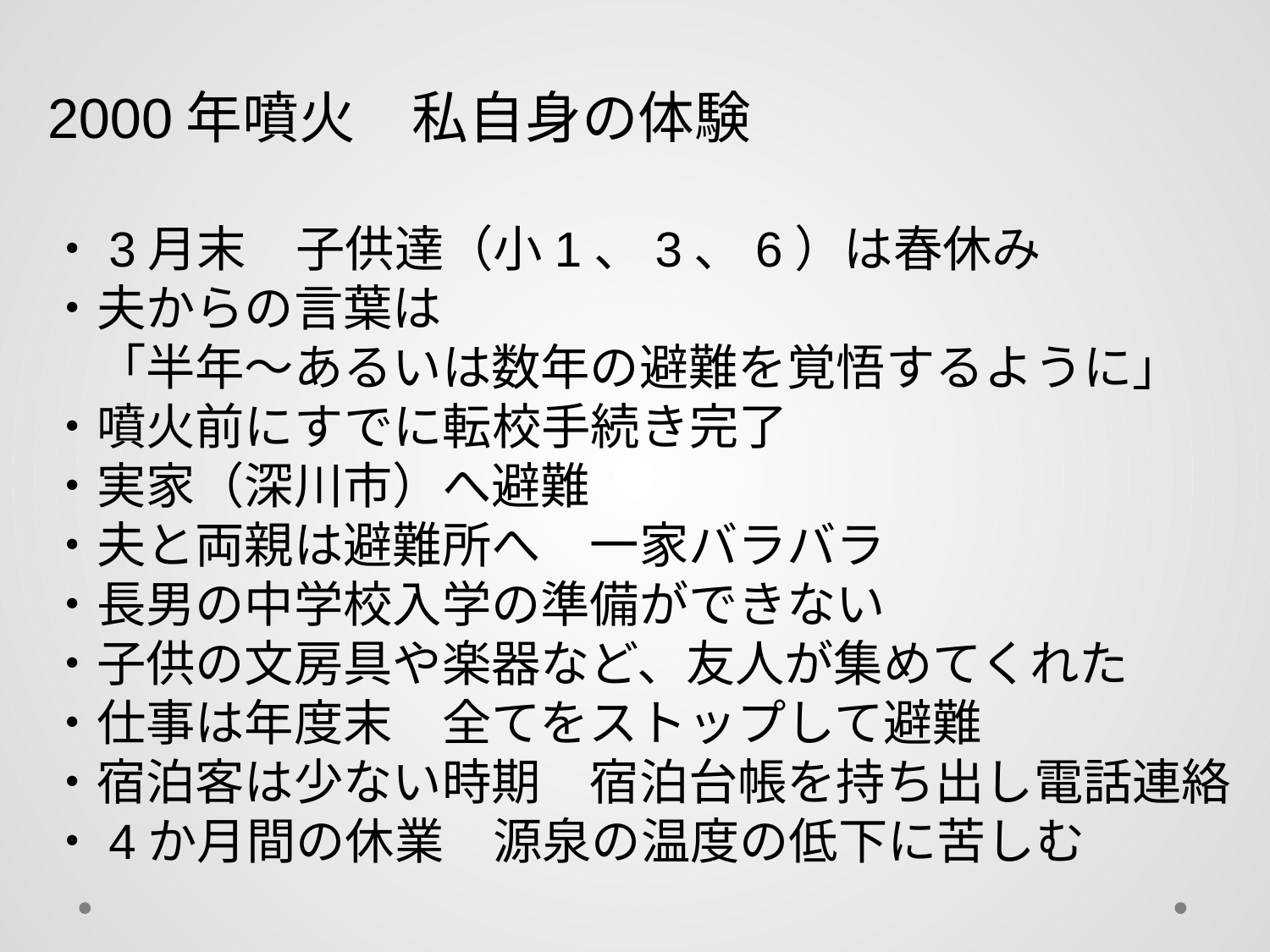

2000年噴火　私自身の体験

・3月末　子供達（小1、3、6）は春休み
・夫からの言葉は
　「半年～あるいは数年の避難を覚悟するように」
・噴火前にすでに転校手続き完了
・実家（深川市）へ避難
・夫と両親は避難所へ　一家バラバラ
・長男の中学校入学の準備ができない
・子供の文房具や楽器など、友人が集めてくれた
・仕事は年度末　全てをストップして避難
・宿泊客は少ない時期　宿泊台帳を持ち出し電話連絡
・4か月間の休業　源泉の温度の低下に苦しむ